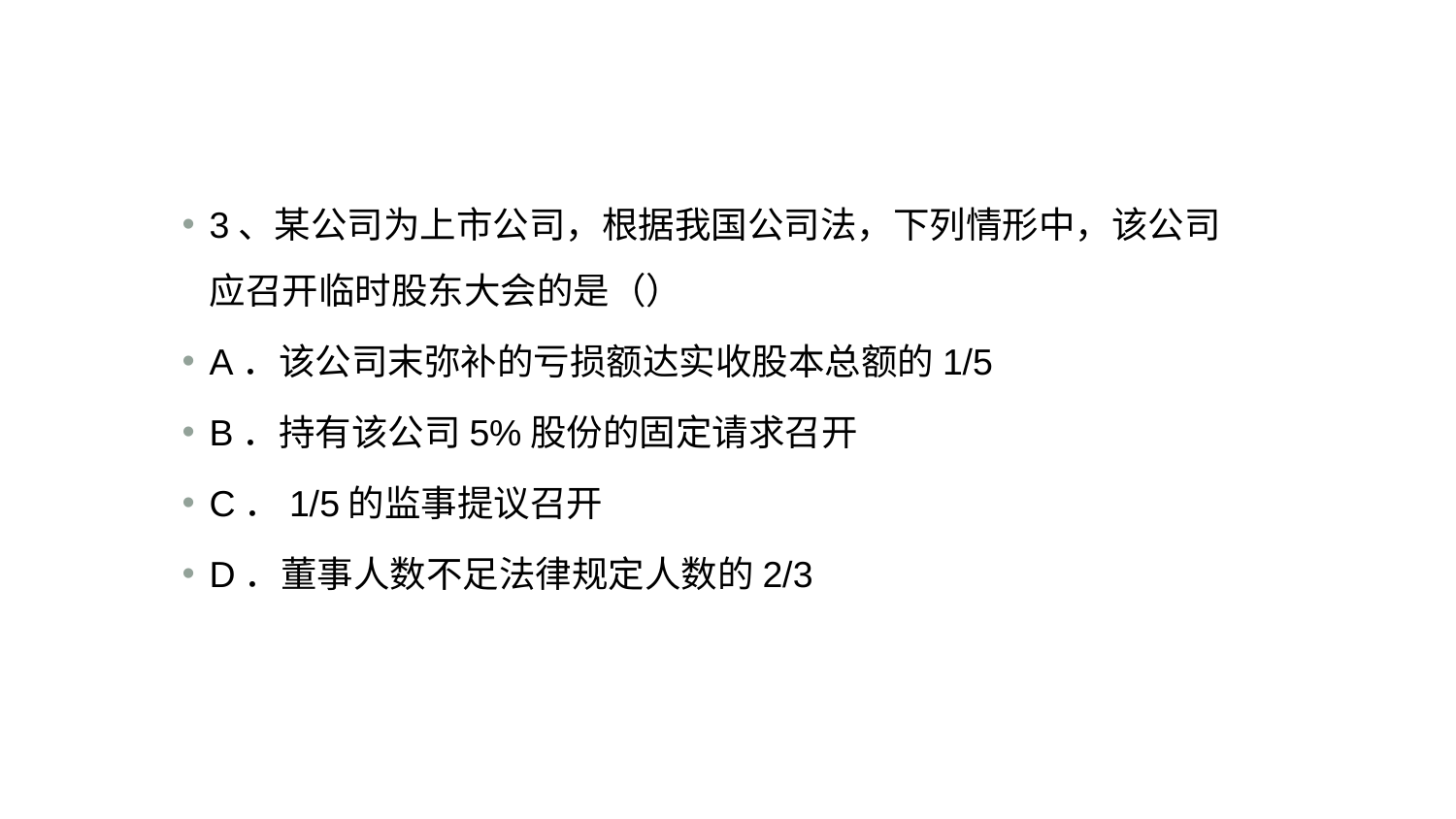

#
3、某公司为上市公司，根据我国公司法，下列情形中，该公司应召开临时股东大会的是（）
A．该公司末弥补的亏损额达实收股本总额的1/5
B．持有该公司5%股份的固定请求召开
C．1/5的监事提议召开
D．董事人数不足法律规定人数的2/3